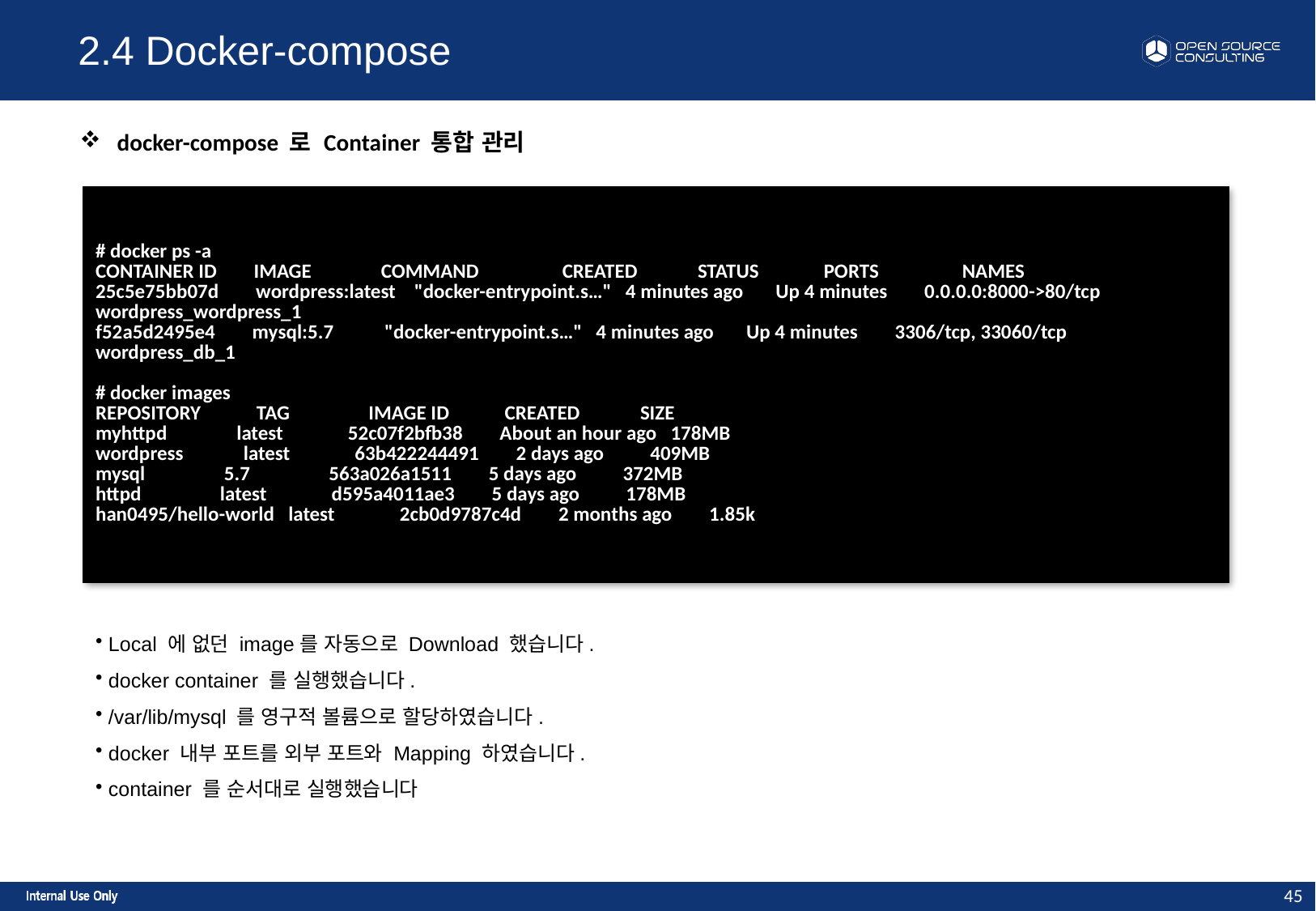

2.4 Docker-compose
 docker-compose 로 Container 통합 관리

| # docker ps -a CONTAINER ID IMAGE COMMAND CREATED STATUS PORTS NAMES 25c5e75bb07d wordpress:latest "docker-entrypoint.s…" 4 minutes ago Up 4 minutes 0.0.0.0:8000->80/tcp wordpress\_wordpress\_1 f52a5d2495e4 mysql:5.7 "docker-entrypoint.s…" 4 minutes ago Up 4 minutes 3306/tcp, 33060/tcp wordpress\_db\_1 # docker images REPOSITORY TAG IMAGE ID CREATED SIZE myhttpd latest 52c07f2bfb38 About an hour ago 178MB wordpress latest 63b422244491 2 days ago 409MB mysql 5.7 563a026a1511 5 days ago 372MB httpd latest d595a4011ae3 5 days ago 178MB han0495/hello-world latest 2cb0d9787c4d 2 months ago 1.85k |
| --- |
 Local 에 없던 image를 자동으로 Download 했습니다.
 docker container 를 실행했습니다.
 /var/lib/mysql 를 영구적 볼륨으로 할당하였습니다.
 docker 내부 포트를 외부 포트와 Mapping 하였습니다.
 container 를 순서대로 실행했습니다
45